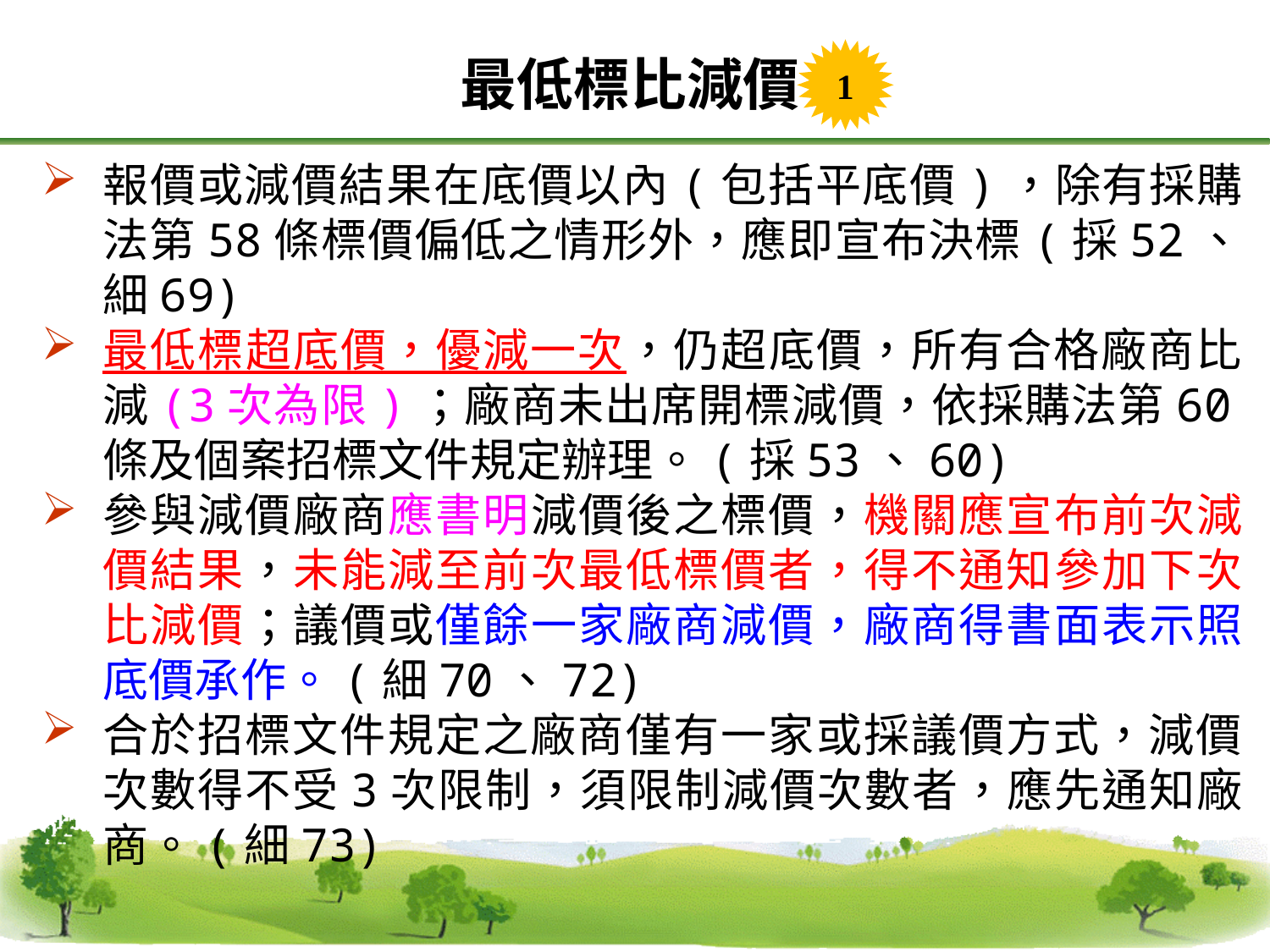

最低標比減價
1
報價或減價結果在底價以內(包括平底價)，除有採購法第58條標價偏低之情形外，應即宣布決標(採52、細69)
最低標超底價，優減一次，仍超底價，所有合格廠商比減(3次為限)；廠商未出席開標減價，依採購法第60條及個案招標文件規定辦理。(採53、60)
參與減價廠商應書明減價後之標價，機關應宣布前次減價結果，未能減至前次最低標價者，得不通知參加下次比減價；議價或僅餘一家廠商減價，廠商得書面表示照底價承作。(細70、72)
合於招標文件規定之廠商僅有一家或採議價方式，減價次數得不受3次限制，須限制減價次數者，應先通知廠商。(細73)